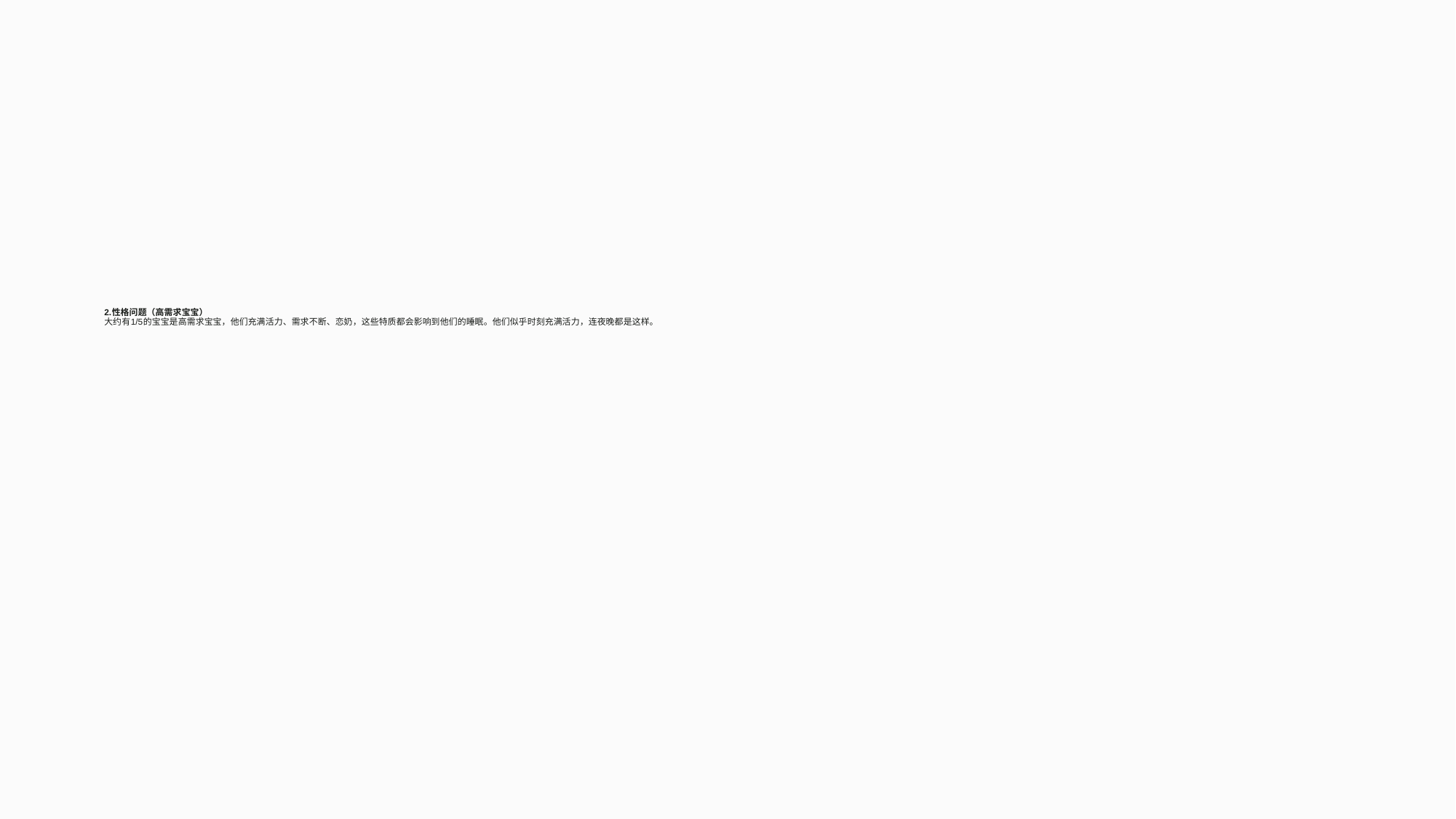

# 2.性格问题（高需求宝宝）　 大约有1/5的宝宝是高需求宝宝，他们充满活力、需求不断、恋奶，这些特质都会影响到他们的睡眠。他们似乎时刻充满活力，连夜晚都是这样。